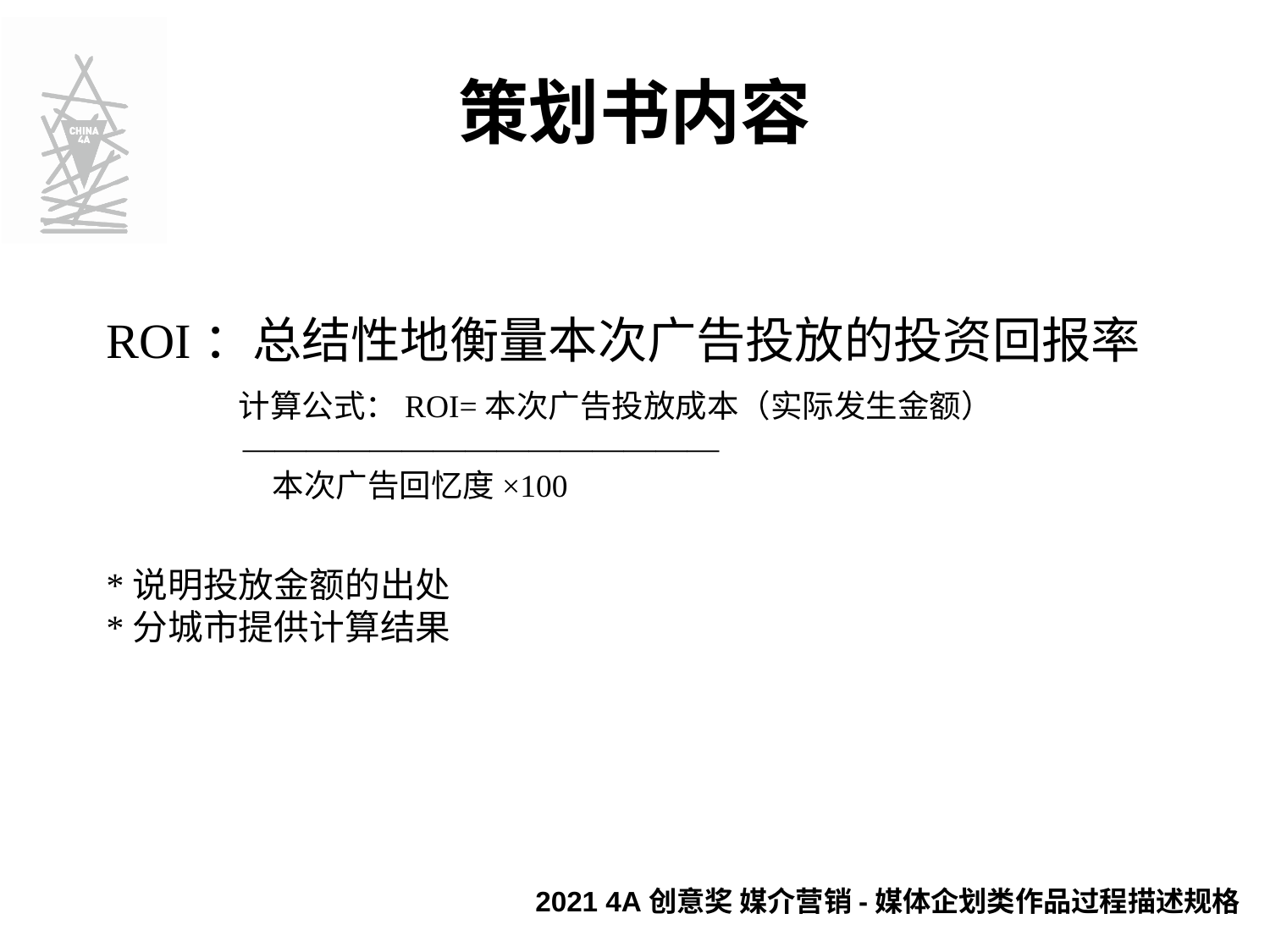

策划书内容
ROI：总结性地衡量本次广告投放的投资回报率                      计算公式：ROI=本次广告投放成本（实际发生金额）
                 ———————————————
                      本次广告回忆度×100

*说明投放金额的出处
*分城市提供计算结果